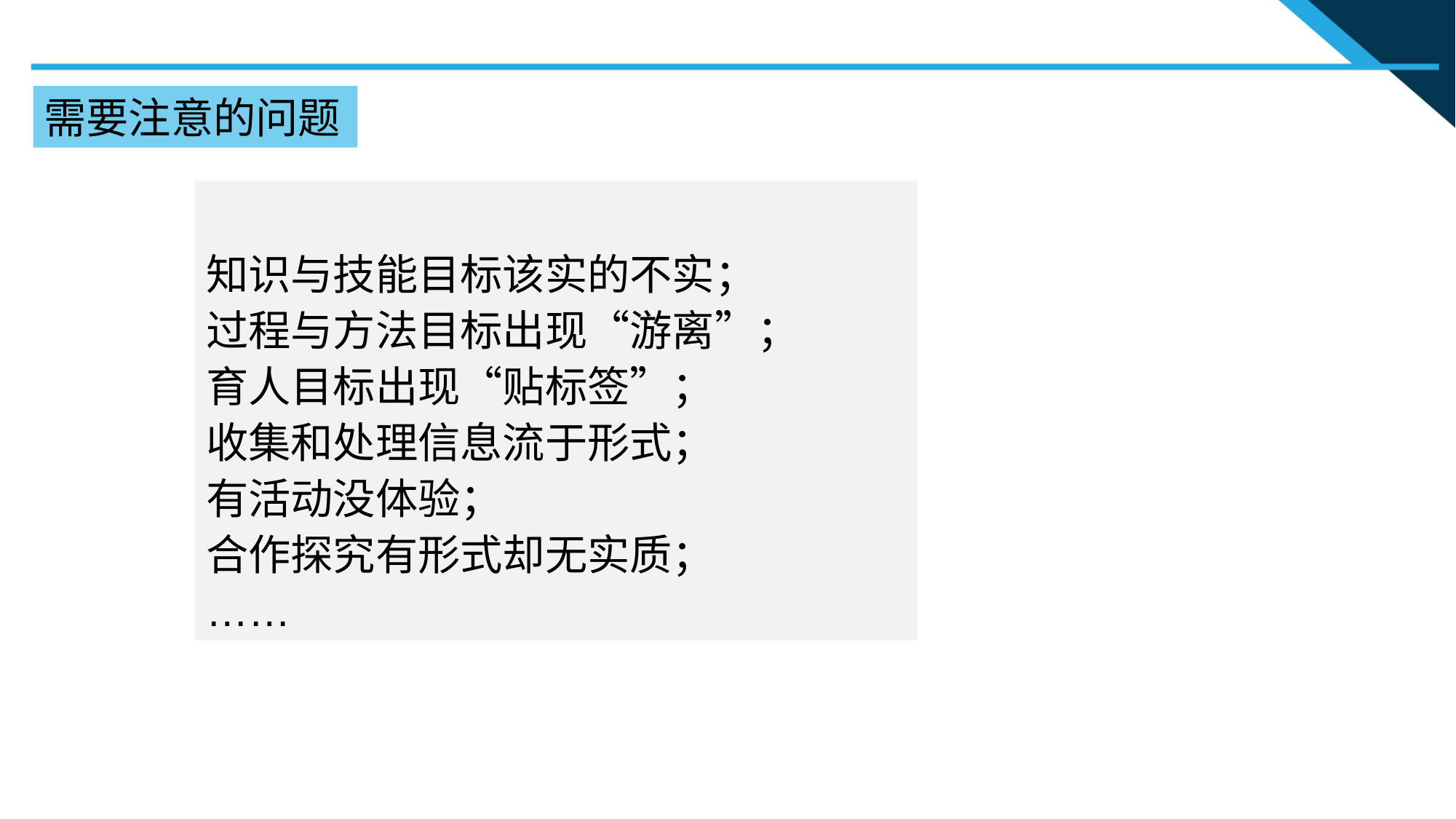

需要注意的问题

知识与技能目标该实的不实；
过程与方法目标出现“游离”；
育人目标出现“贴标签”；
收集和处理信息流于形式；
有活动没体验；
合作探究有形式却无实质；
……